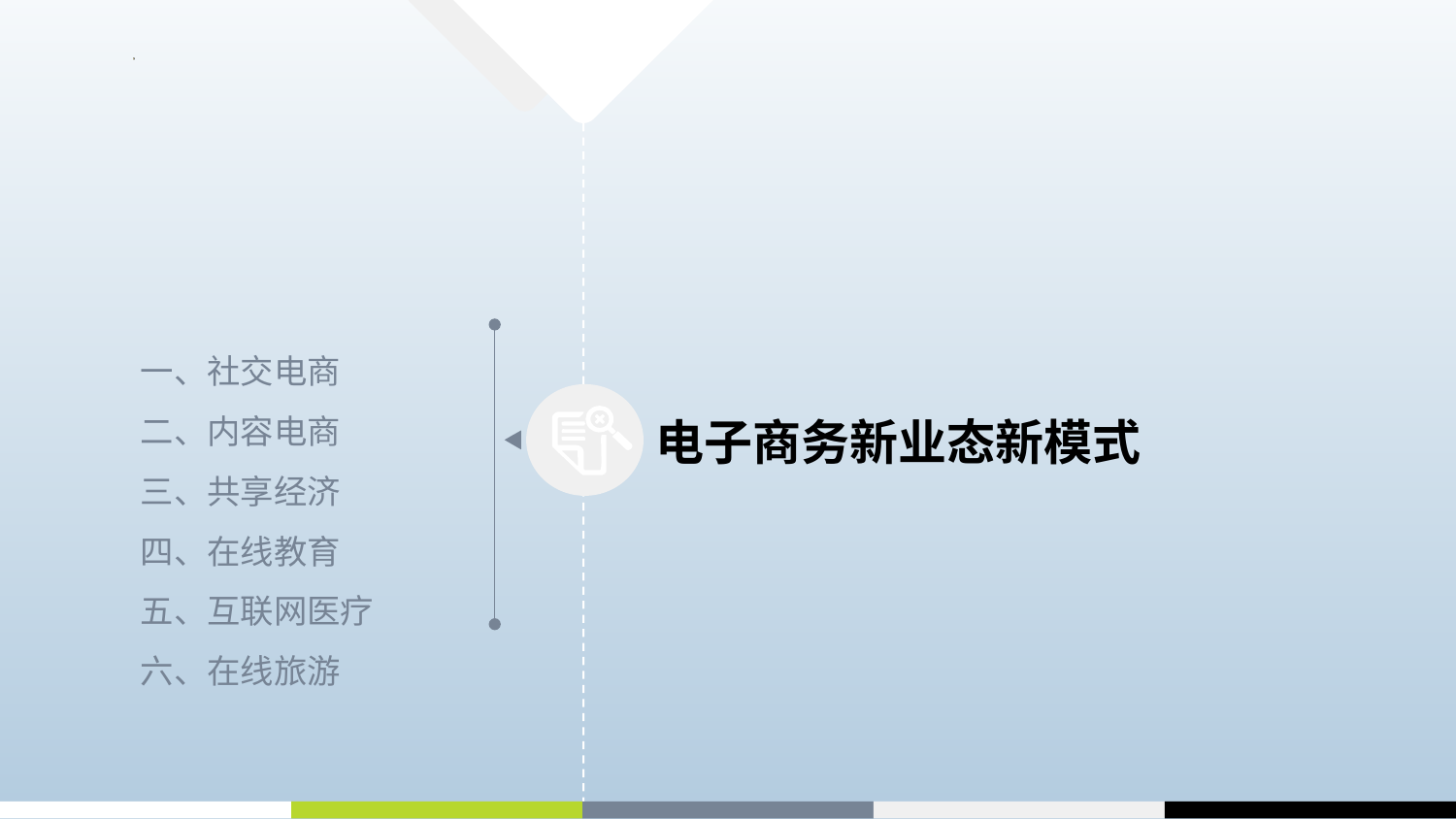

目录
Contents

一、社交电商
二、内容电商
三、共享经济
四、在线教育
五、互联网医疗
六、在线旅游

电子商务新业态新模式